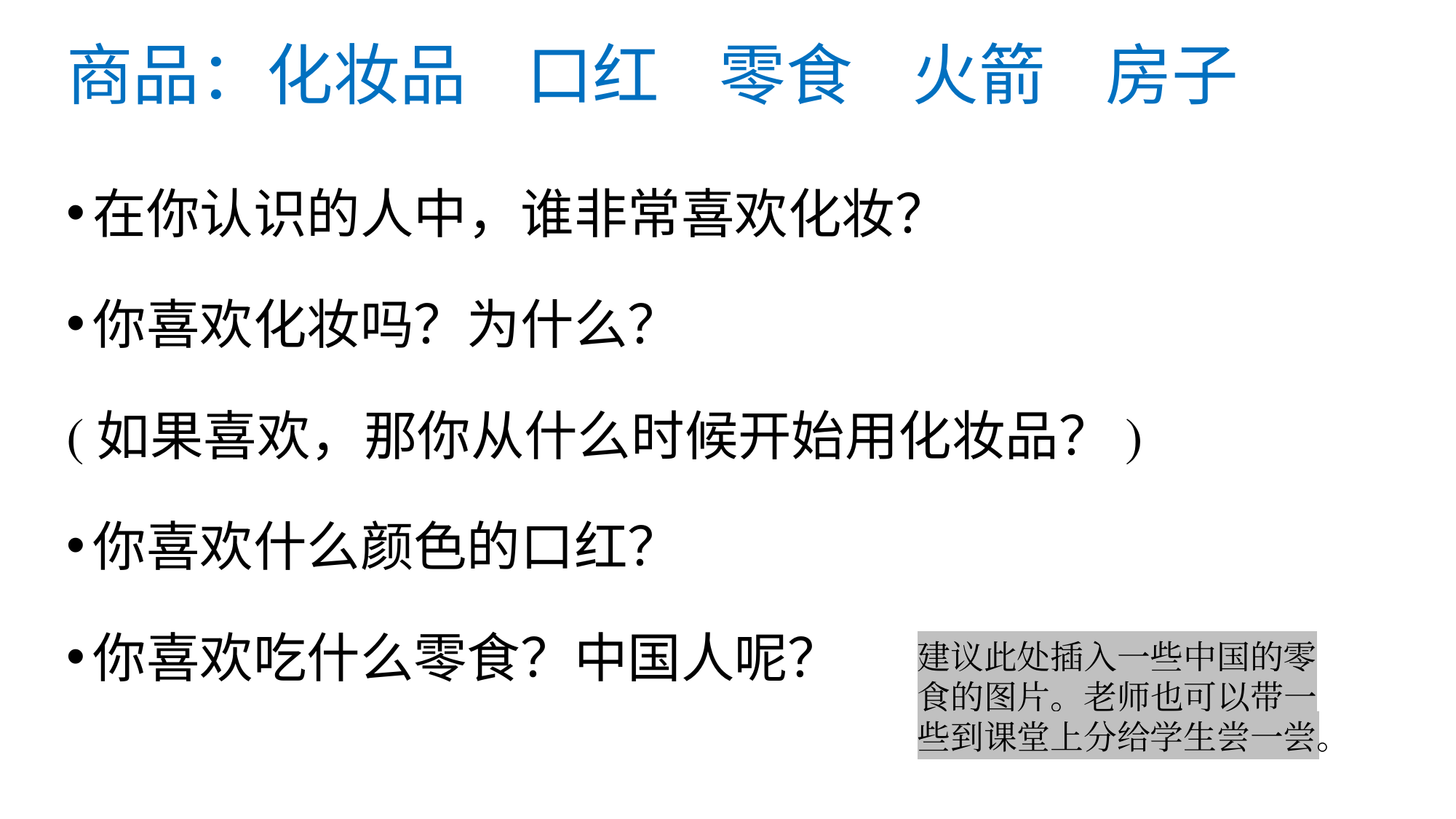

# 商品：化妆品    口红    零食    火箭    房子
在你认识的人中，谁非常喜欢化妆？
你喜欢化妆吗？为什么？
(如果喜欢，那你从什么时候开始用化妆品？)
你喜欢什么颜色的口红？
你喜欢吃什么零食？中国人呢？
建议此处插入一些中国的零食的图片。老师也可以带一些到课堂上分给学生尝一尝。